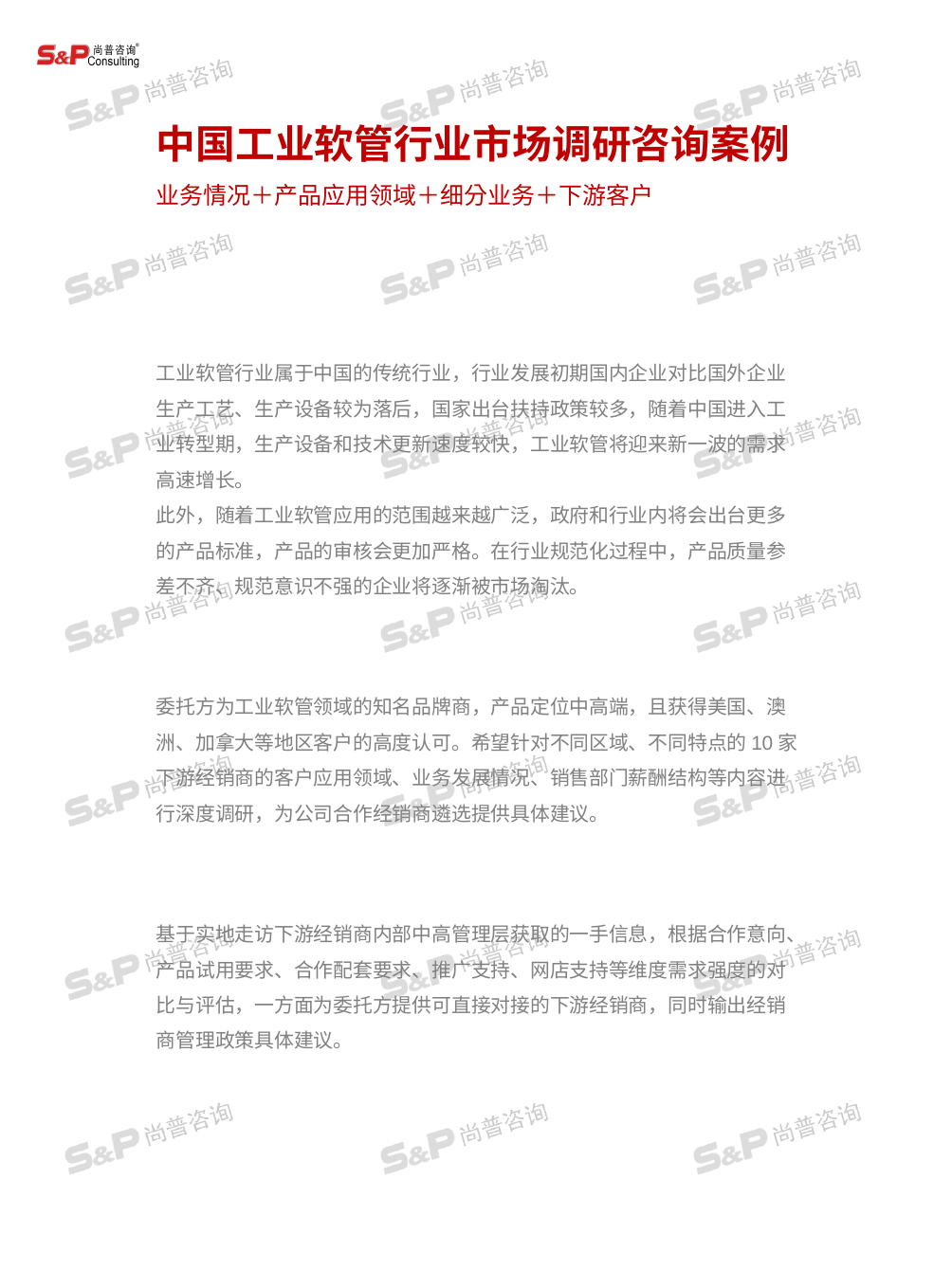

中国工业软管行业市场调研咨询案例
业务情况＋产品应用领域＋细分业务＋下游客户

工业软管行业属于中国的传统行业，行业发展初期国内企业对比国外企业生产工艺、生产设备较为落后，国家出台扶持政策较多，随着中国进入工业转型期，生产设备和技术更新速度较快，工业软管将迎来新一波的需求高速增长。
此外，随着工业软管应用的范围越来越广泛，政府和行业内将会出台更多的产品标准，产品的审核会更加严格。在行业规范化过程中，产品质量参差不齐、规范意识不强的企业将逐渐被市场淘汰。

委托方为工业软管领域的知名品牌商，产品定位中高端，且获得美国、澳洲、加拿大等地区客户的高度认可。希望针对不同区域、不同特点的10家下游经销商的客户应用领域、业务发展情况、销售部门薪酬结构等内容进行深度调研，为公司合作经销商遴选提供具体建议。

基于实地走访下游经销商内部中高管理层获取的一手信息，根据合作意向、产品试用要求、合作配套要求、推广支持、网店支持等维度需求强度的对比与评估，一方面为委托方提供可直接对接的下游经销商，同时输出经销商管理政策具体建议。